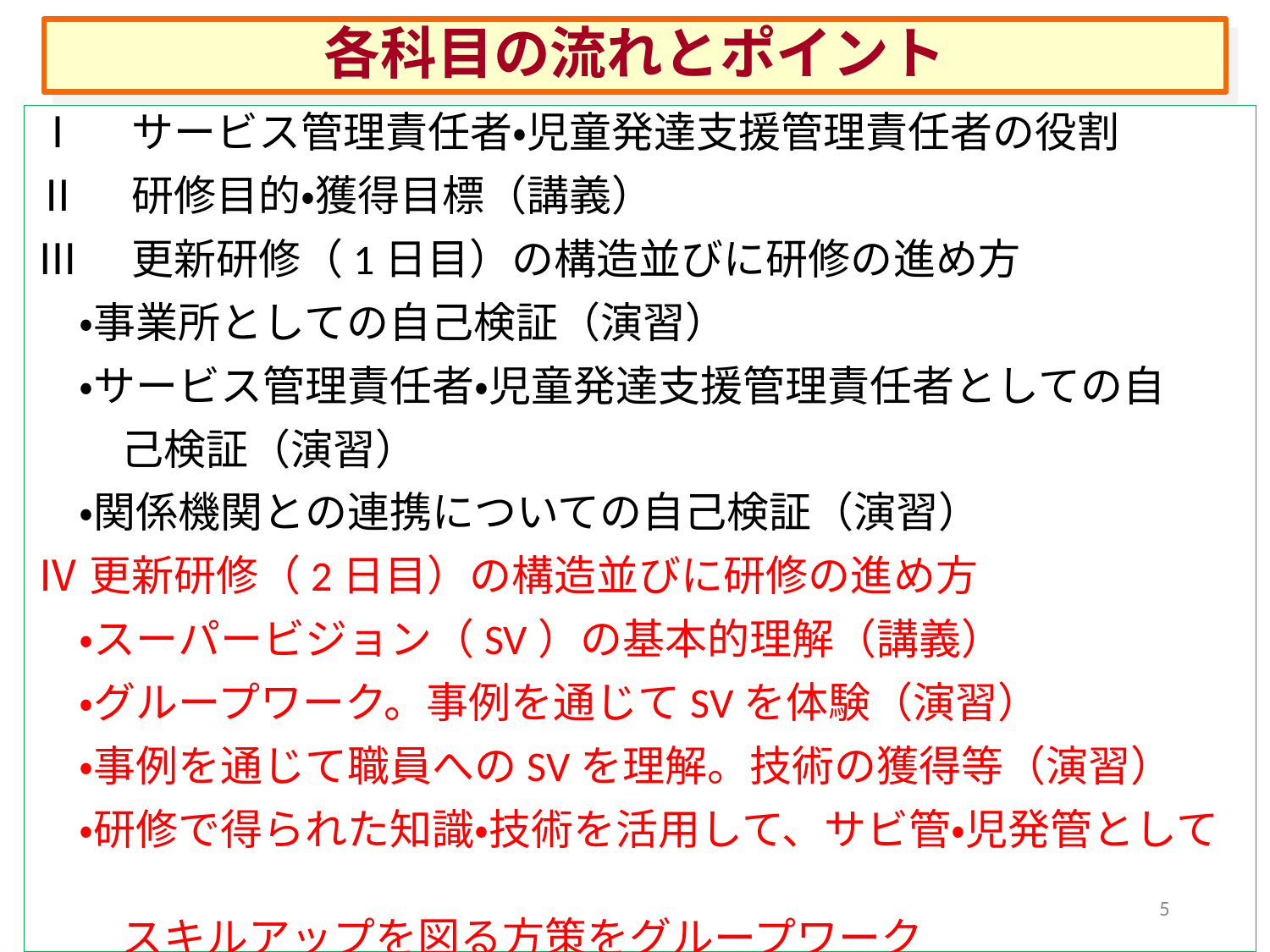

# 各科目の流れとポイント
Ⅰ　サービス管理責任者・児童発達支援管理責任者の役割
Ⅱ　研修目的・獲得目標（講義）
Ⅲ　更新研修（1日目）の構造並びに研修の進め方
　・事業所としての自己検証（演習）
　・サービス管理責任者・児童発達支援管理責任者としての自
　　己検証（演習）
　・関係機関との連携についての自己検証（演習）
Ⅳ更新研修（2日目）の構造並びに研修の進め方
　・スーパービジョン（SV）の基本的理解（講義）
　・グループワーク。事例を通じてSVを体験（演習）
　・事例を通じて職員へのSVを理解。技術の獲得等（演習）
　・研修で得られた知識・技術を活用して、サビ管・児発管として
　　スキルアップを図る方策をグループワーク

5